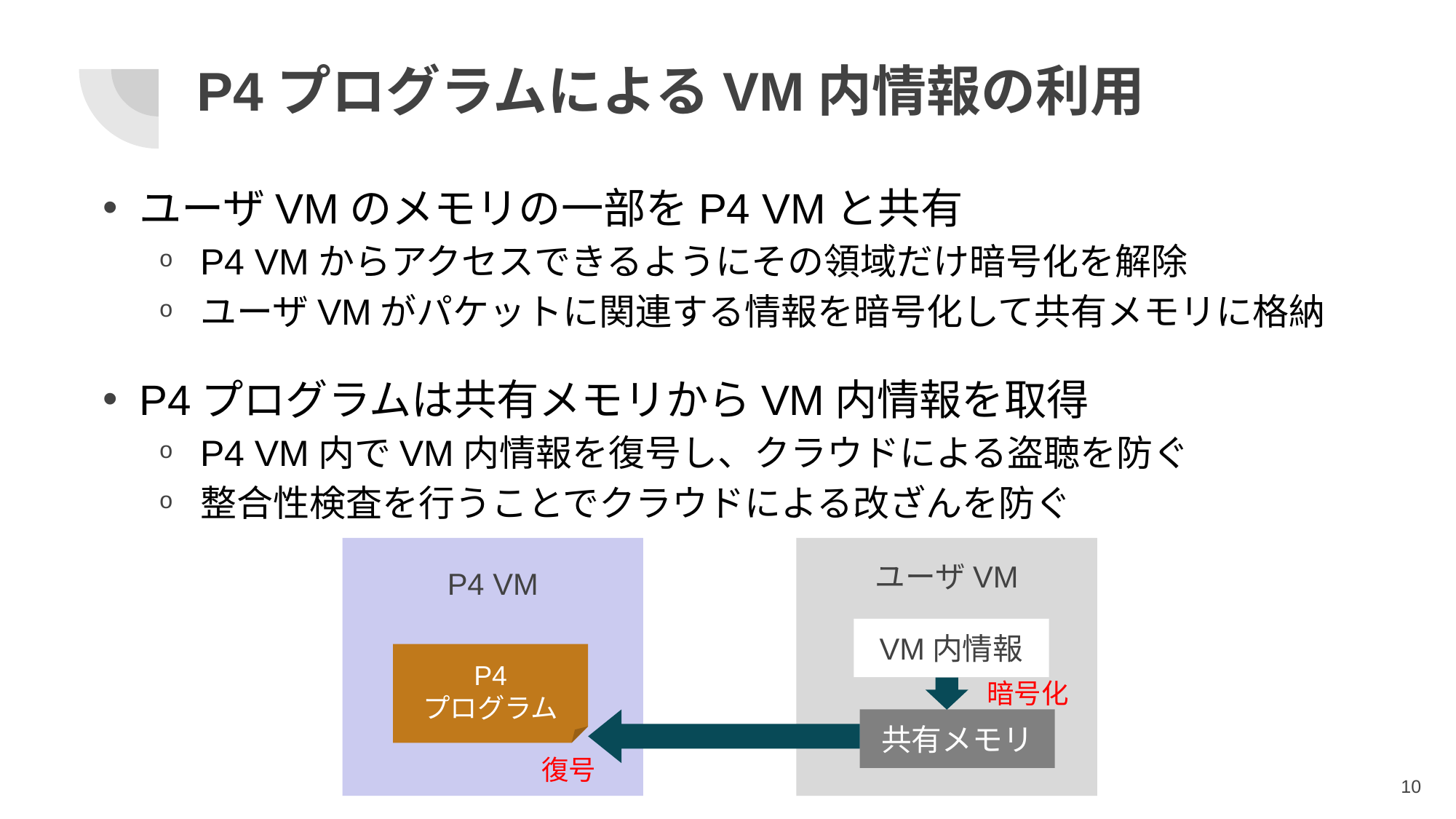

# P4プログラムによるVM内情報の利用
ユーザVMのメモリの一部をP4 VMと共有
P4 VMからアクセスできるようにその領域だけ暗号化を解除
ユーザVMがパケットに関連する情報を暗号化して共有メモリに格納

P4プログラムは共有メモリからVM内情報を取得
P4 VM内でVM内情報を復号し、クラウドによる盗聴を防ぐ
整合性検査を行うことでクラウドによる改ざんを防ぐ
P4 VM

ユーザVM

VM内情報
P4
プログラム
暗号化

共有メモリ
復号
10